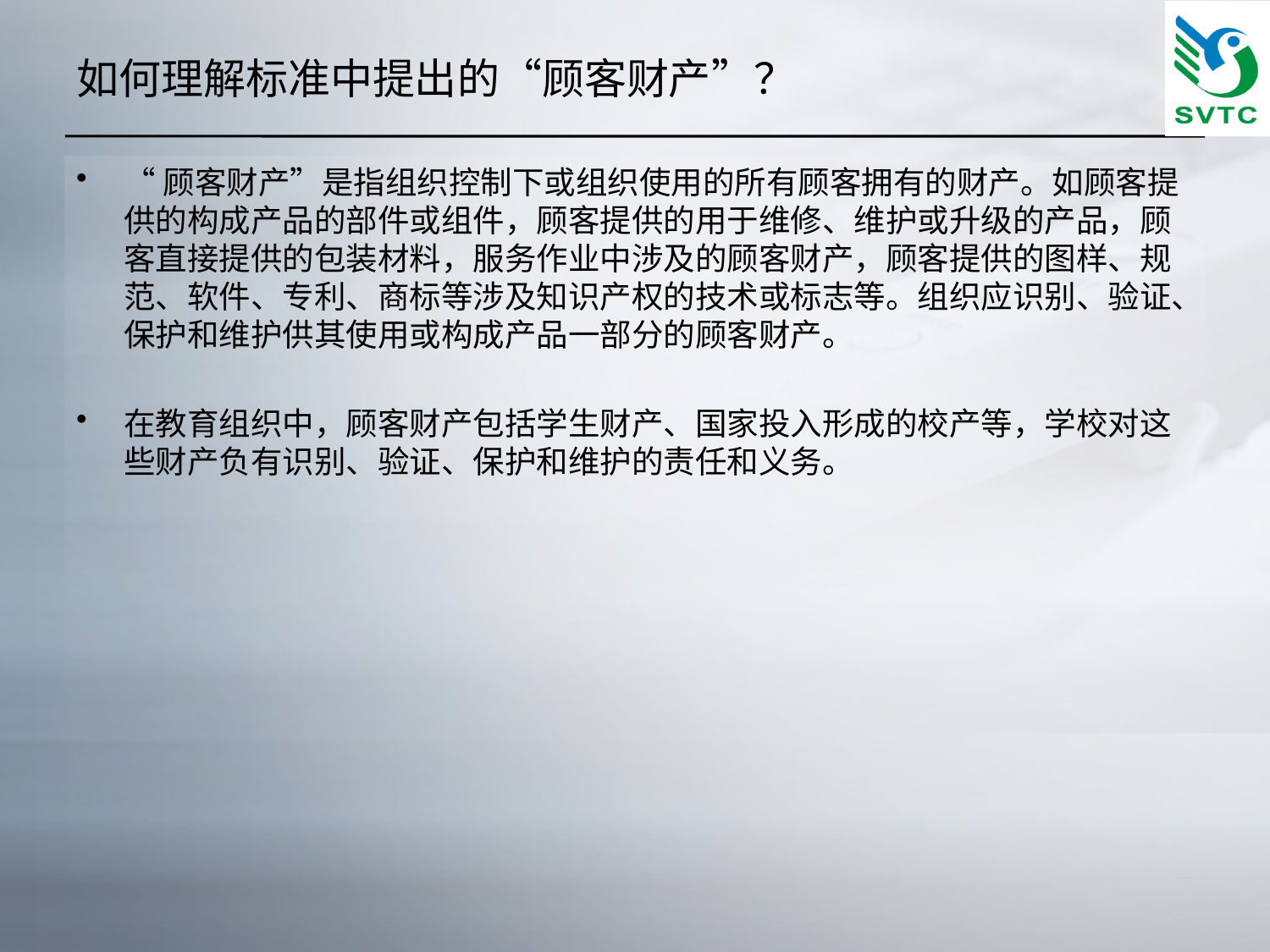

# 如何理解标准中提出的“顾客财产”？
“顾客财产”是指组织控制下或组织使用的所有顾客拥有的财产。如顾客提供的构成产品的部件或组件，顾客提供的用于维修、维护或升级的产品，顾客直接提供的包装材料，服务作业中涉及的顾客财产，顾客提供的图样、规范、软件、专利、商标等涉及知识产权的技术或标志等。组织应识别、验证、保护和维护供其使用或构成产品一部分的顾客财产。

在教育组织中，顾客财产包括学生财产、国家投入形成的校产等，学校对这些财产负有识别、验证、保护和维护的责任和义务。